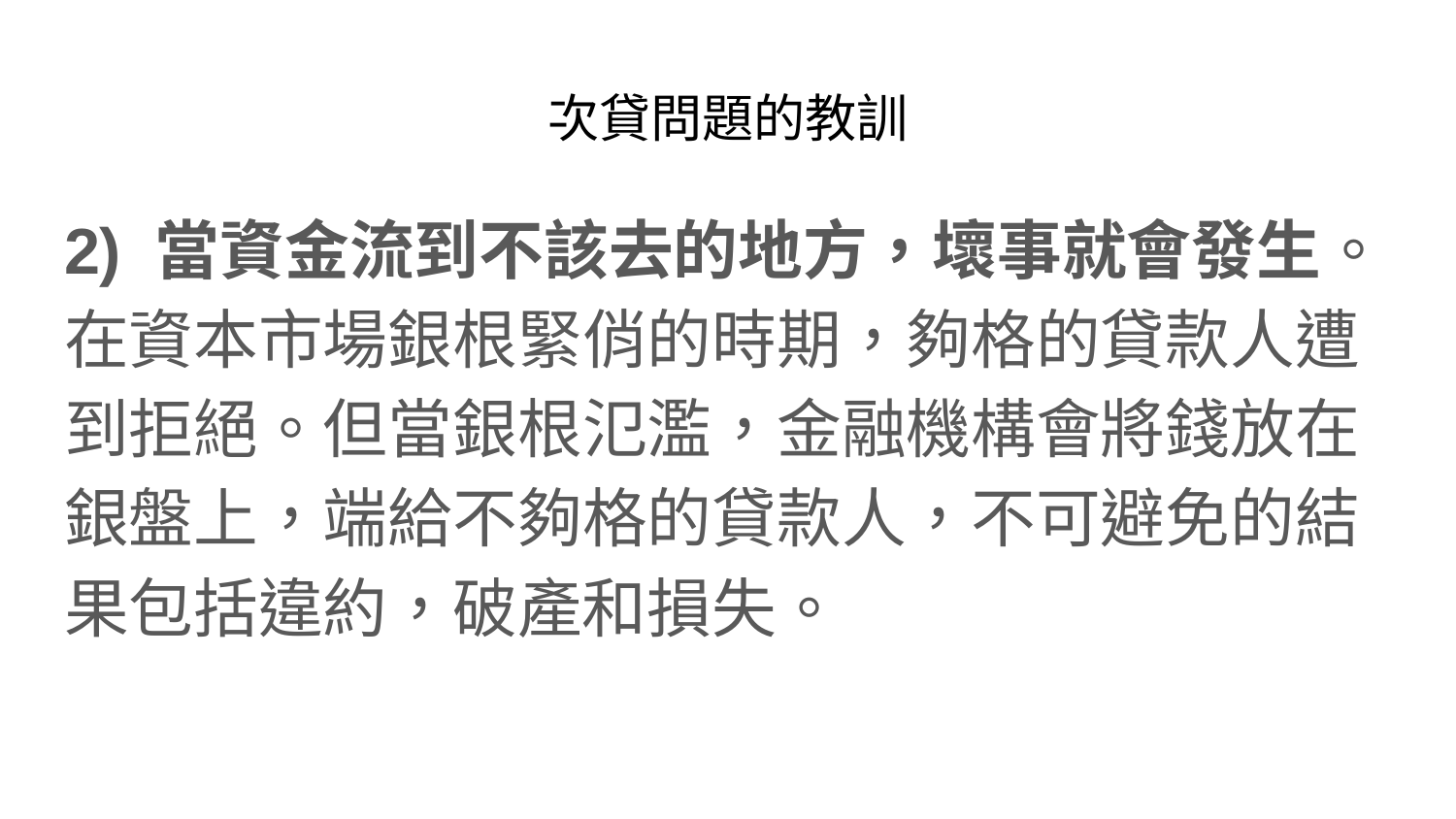

# 次貸問題的教訓
2) 當資金流到不該去的地方，壞事就會發生。在資本市場銀根緊俏的時期，夠格的貸款人遭到拒絕。但當銀根氾濫，金融機構會將錢放在銀盤上，端給不夠格的貸款人，不可避免的結果包括違約，破產和損失。